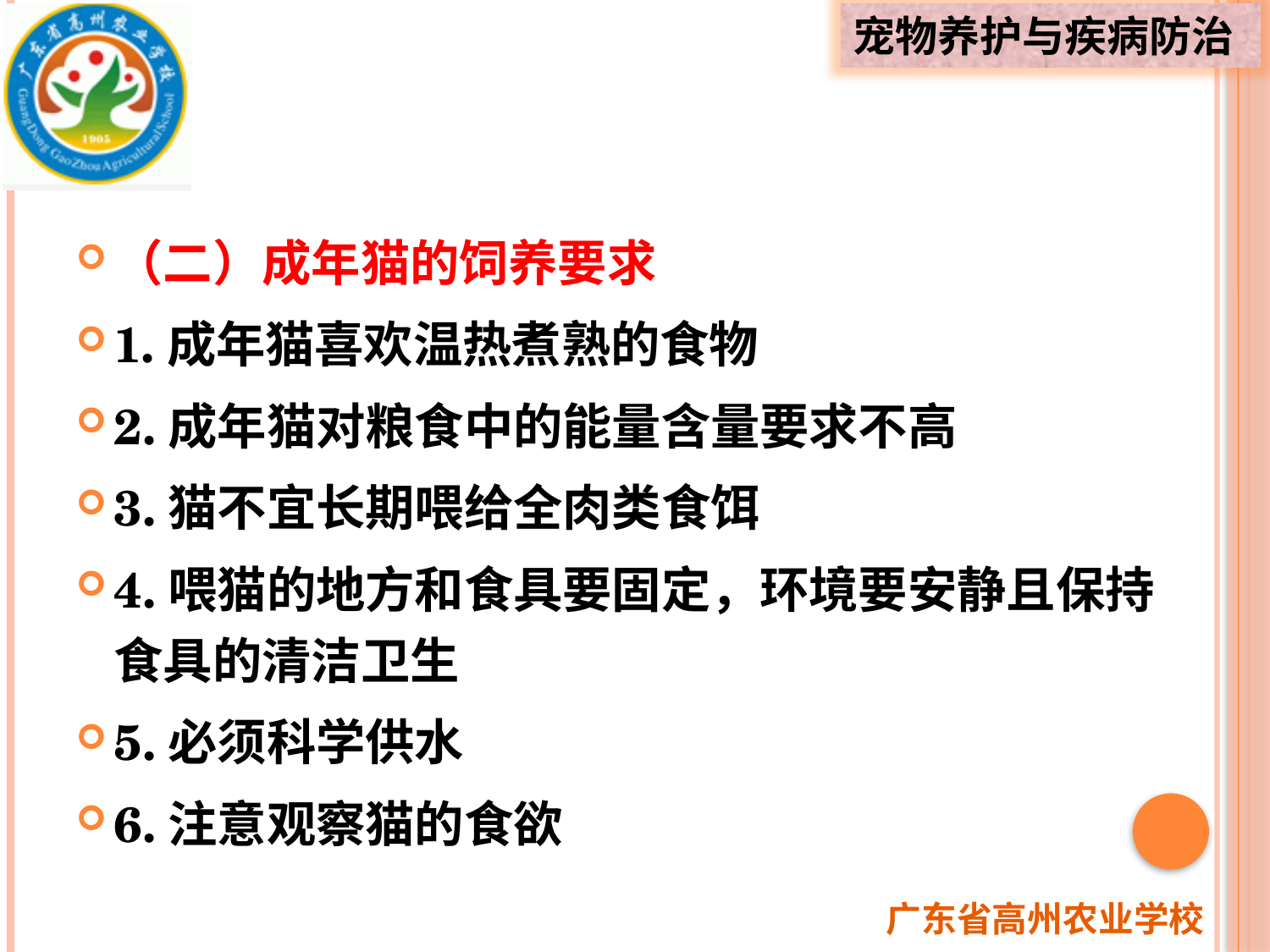

（二）成年猫的饲养要求
1.成年猫喜欢温热煮熟的食物
2.成年猫对粮食中的能量含量要求不高
3.猫不宜长期喂给全肉类食饵
4.喂猫的地方和食具要固定，环境要安静且保持食具的清洁卫生
5.必须科学供水
6.注意观察猫的食欲